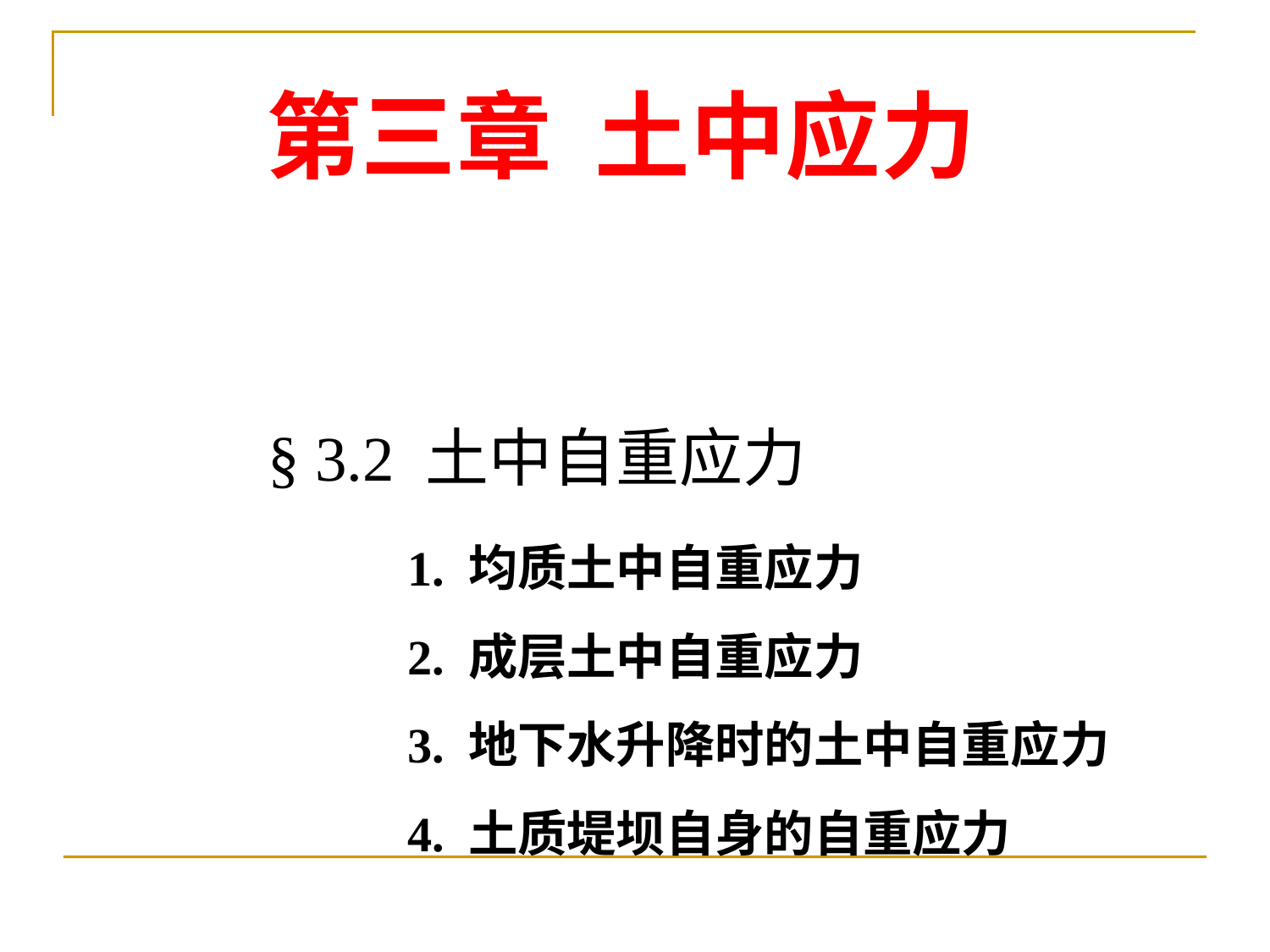

# 第三章  土中应力
§ 3.1 概述
§ 3.2 土中自重应力
§ 3.3 基底压力
§ 3.4 地基附加应力
1. 均质土中自重应力
2. 成层土中自重应力
3. 地下水升降时的土中自重应力
4. 土质堤坝自身的自重应力